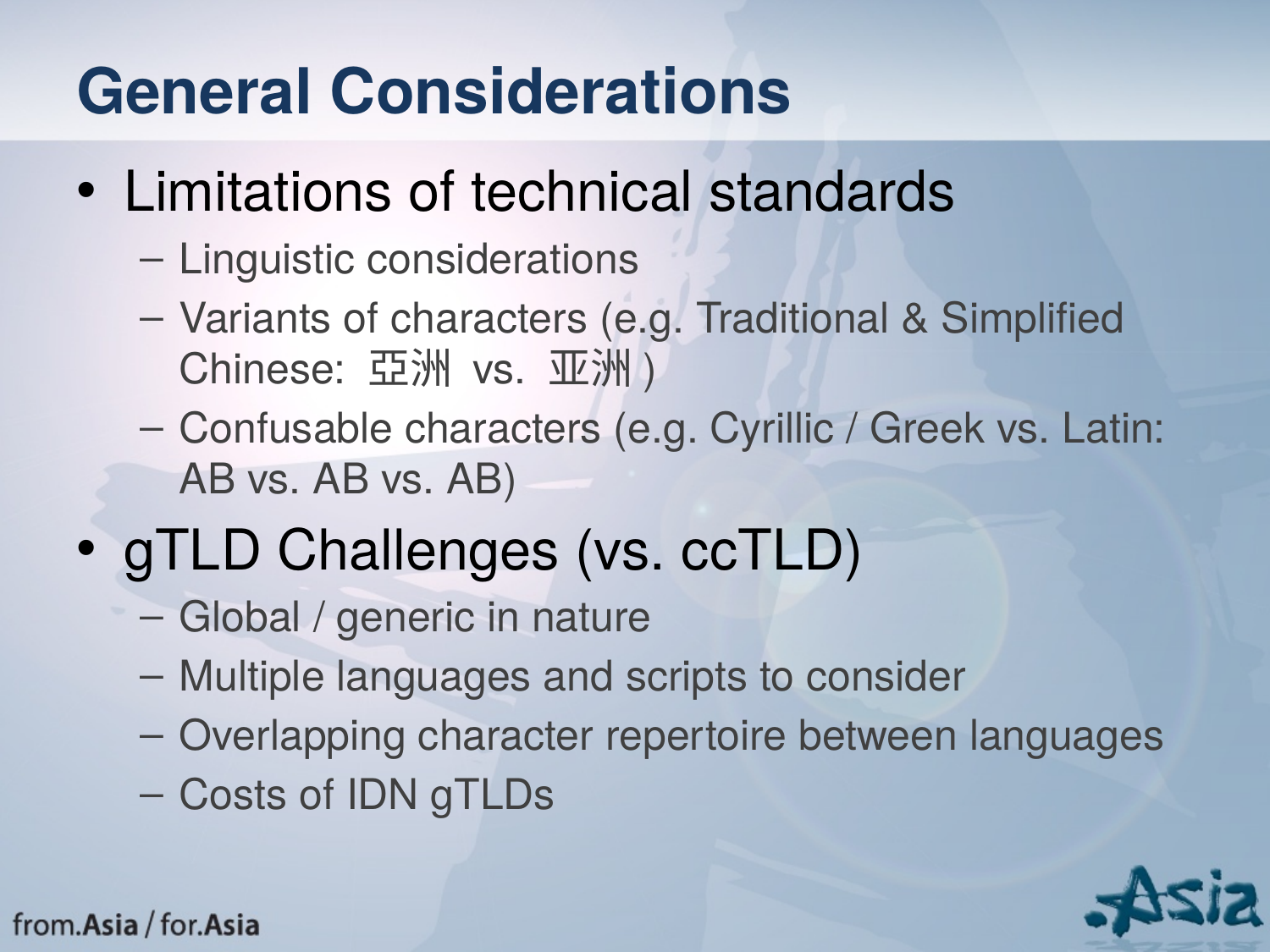

# General Considerations
Limitations of technical standards
Linguistic considerations
Variants of characters (e.g. Traditional & Simplified Chinese: 亞洲 vs. 亚洲)
Confusable characters (e.g. Cyrillic / Greek vs. Latin: AB vs. AB vs. AB)
gTLD Challenges (vs. ccTLD)
Global / generic in nature
Multiple languages and scripts to consider
Overlapping character repertoire between languages
Costs of IDN gTLDs